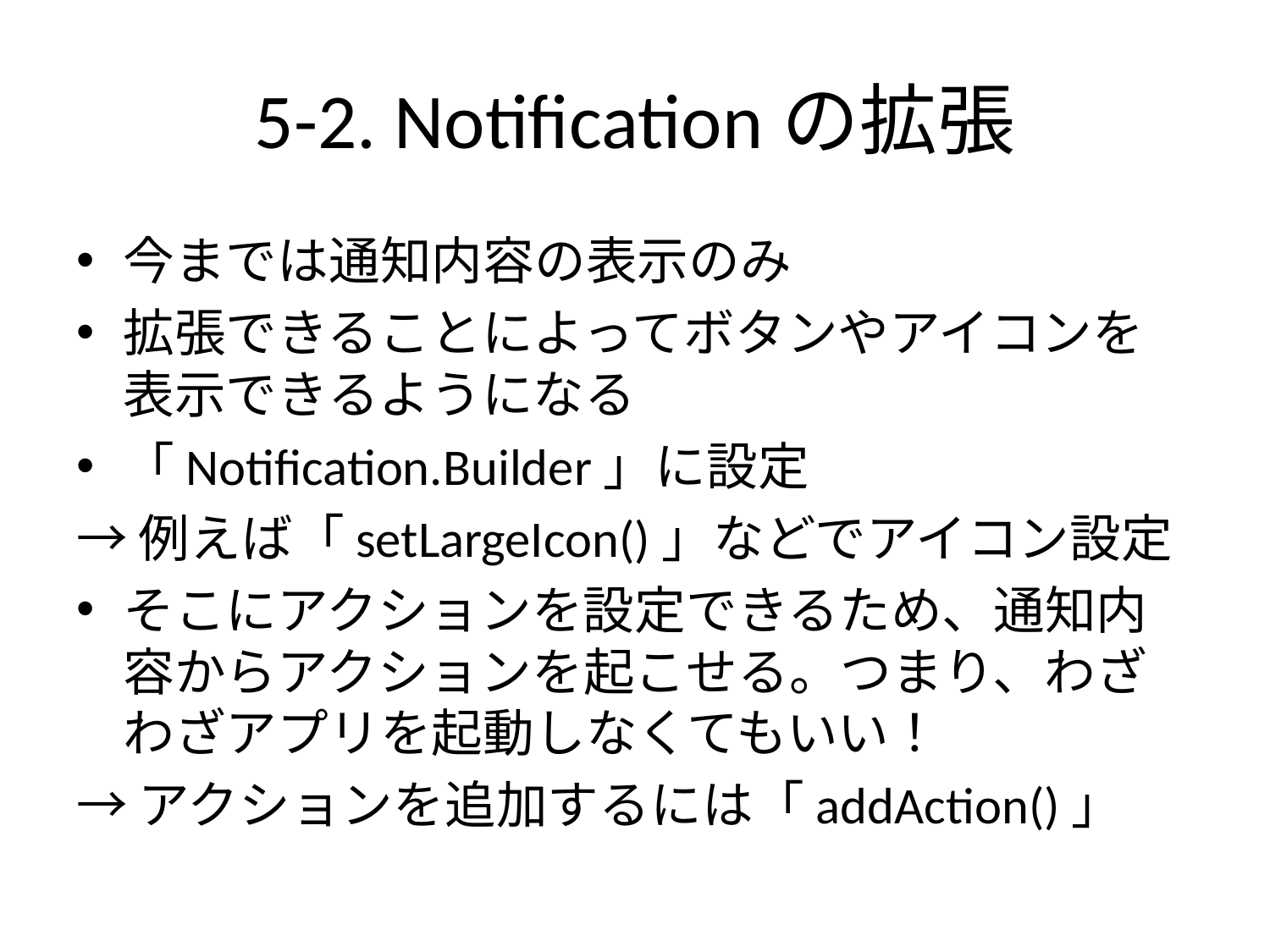

# 5-2. Notificationの拡張
今までは通知内容の表示のみ
拡張できることによってボタンやアイコンを表示できるようになる
「Notification.Builder」に設定
→例えば「setLargeIcon()」などでアイコン設定
そこにアクションを設定できるため、通知内容からアクションを起こせる。つまり、わざわざアプリを起動しなくてもいい！
→アクションを追加するには「addAction()」